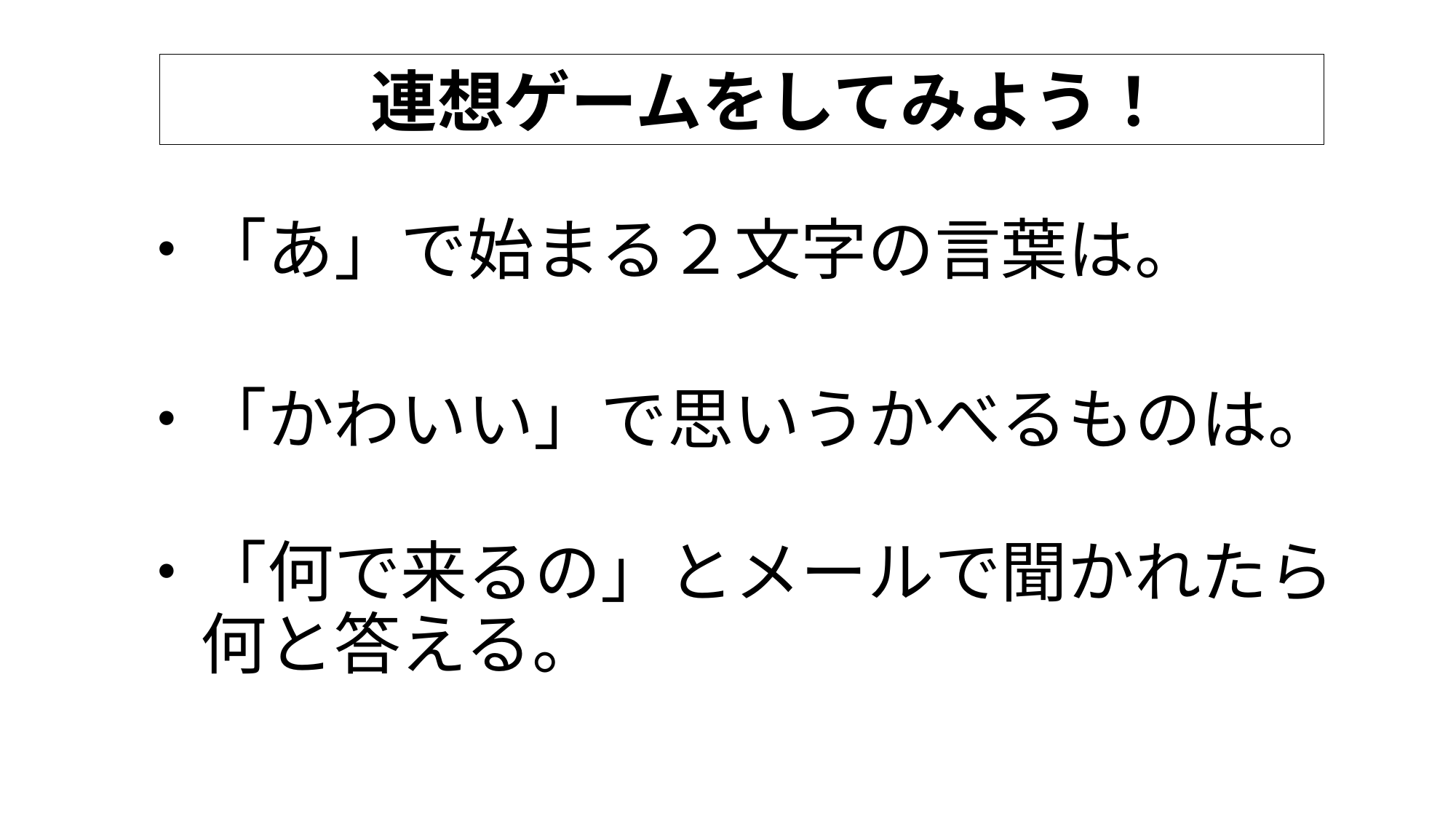

連想ゲームをしてみよう！
# ・「あ」で始まる２文字の言葉は。
・「かわいい」で思いうかべるものは。
・「何で来るの」とメールで聞かれたら
　何と答える。